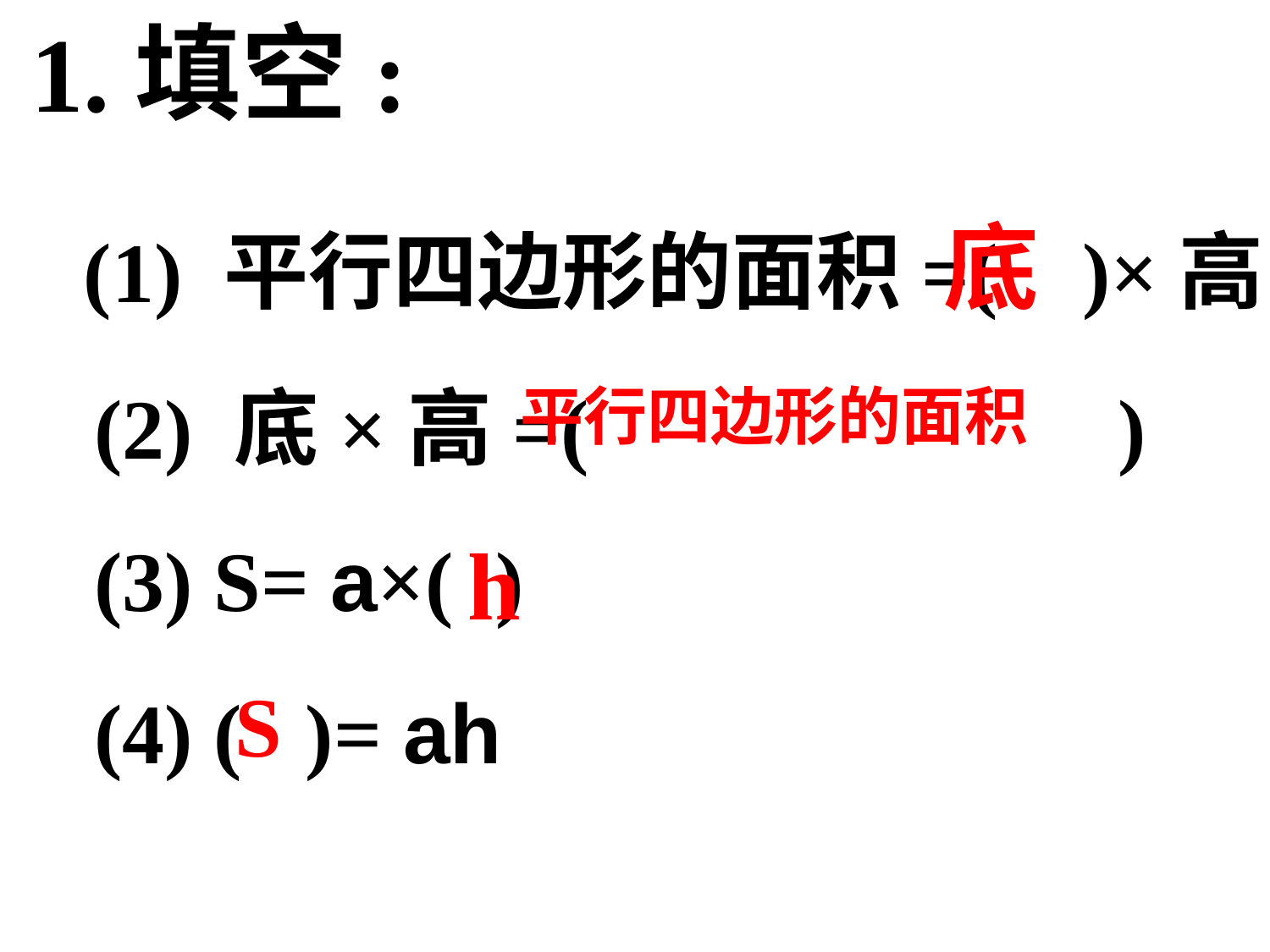

1.填空:
  (1) 平行四边形的面积=(    )×高
   (2) 底×高=(                         )
   (3) S= a×(  )
   (4) (   )= ah
底
平行四边形的面积
h
S